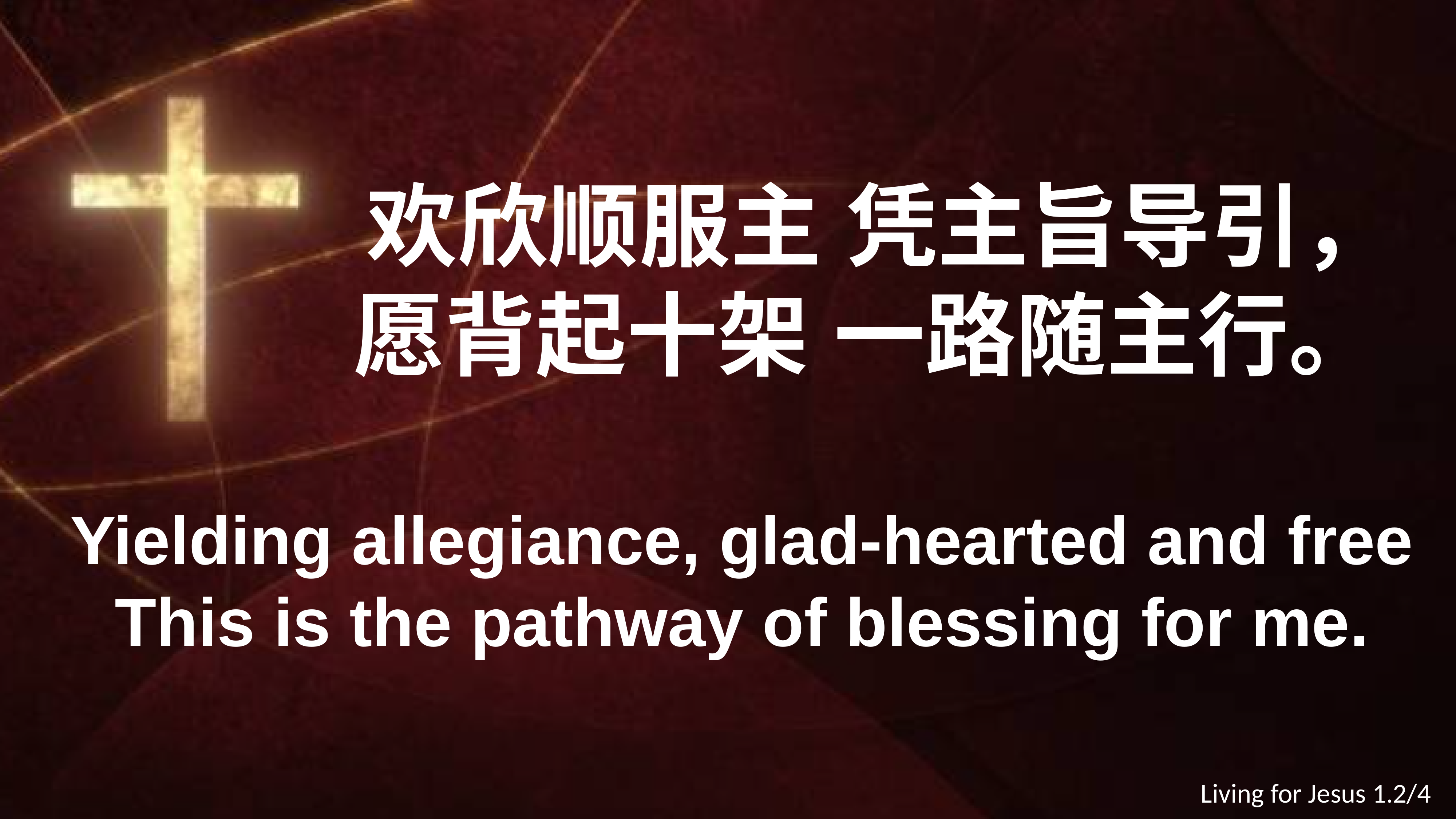

欢欣顺服主 凭主旨导引，
         愿背起十架 一路随主行。

Yielding allegiance, glad-hearted and free
This is the pathway of blessing for me.
Living for Jesus 1.2/4